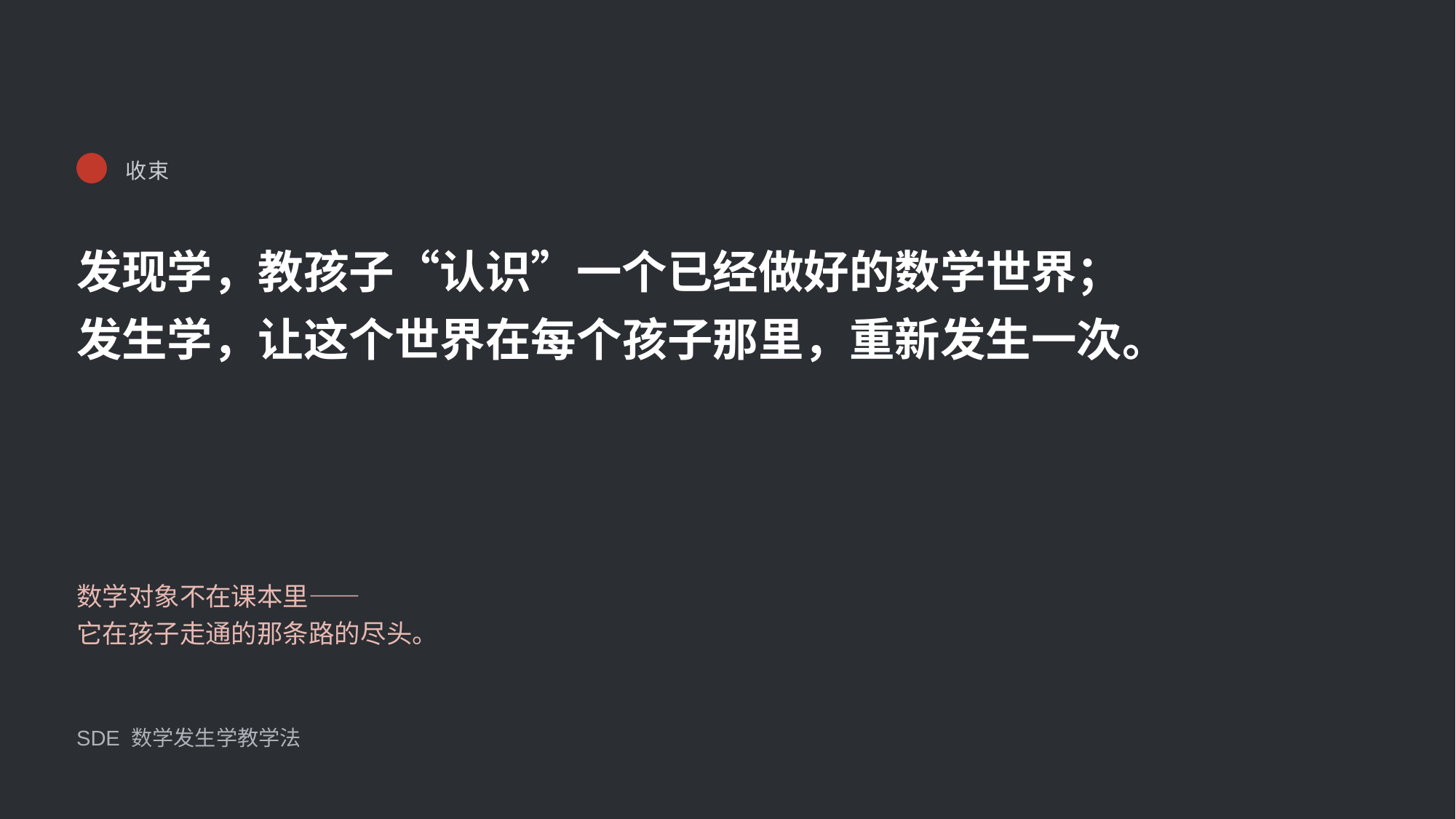

收束

发现学，教孩子“认识”一个已经做好的数学世界；
发生学，让这个世界在每个孩子那里，重新发生一次。
数学对象不在课本里——
它在孩子走通的那条路的尽头。
SDE 数学发生学教学法